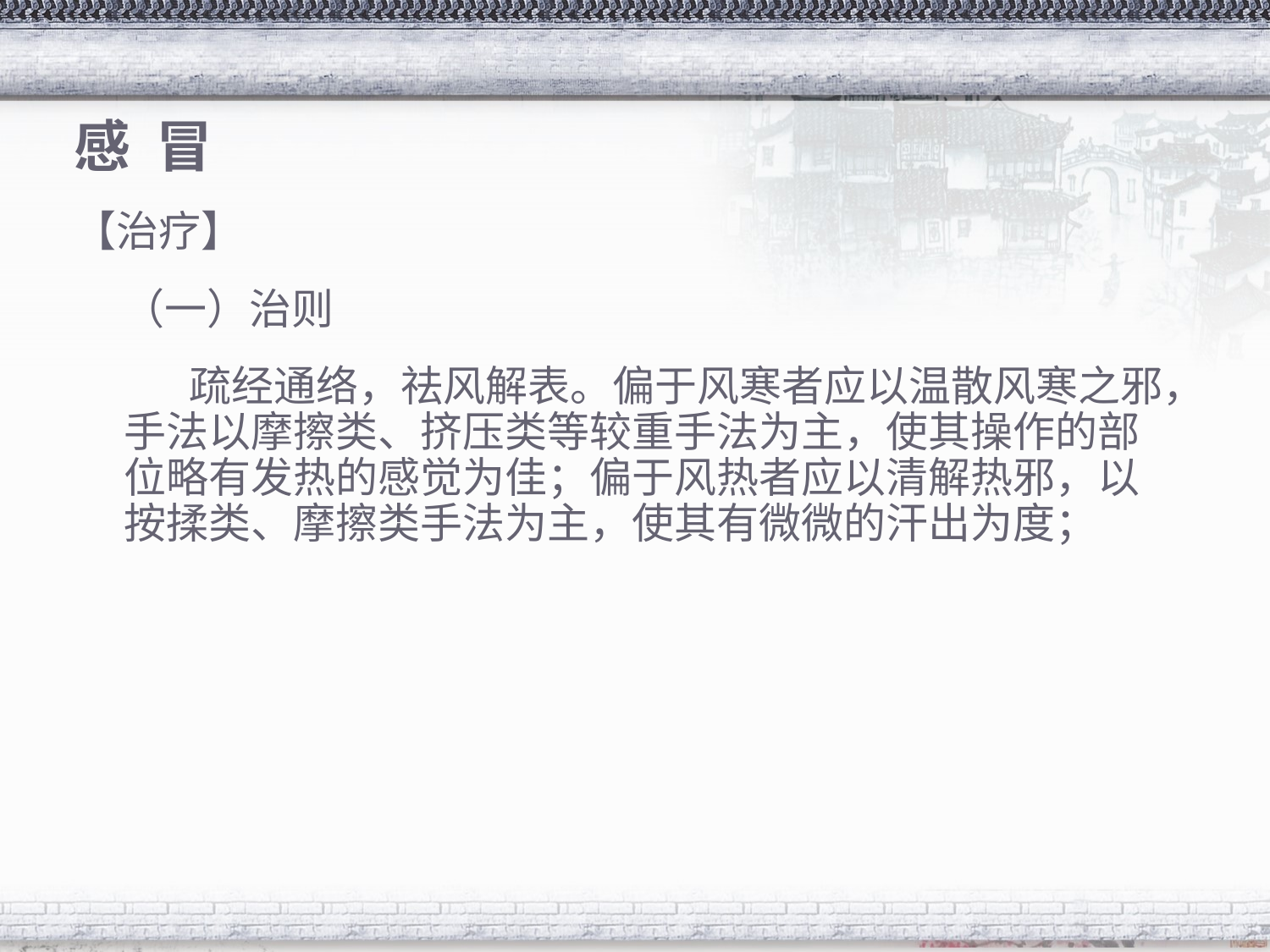

# 感  冒
【治疗】
    （一）治则
           疏经通络，祛风解表。偏于风寒者应以温散风寒之邪，手法以摩擦类、挤压类等较重手法为主，使其操作的部位略有发热的感觉为佳；偏于风热者应以清解热邪，以按揉类、摩擦类手法为主，使其有微微的汗出为度；